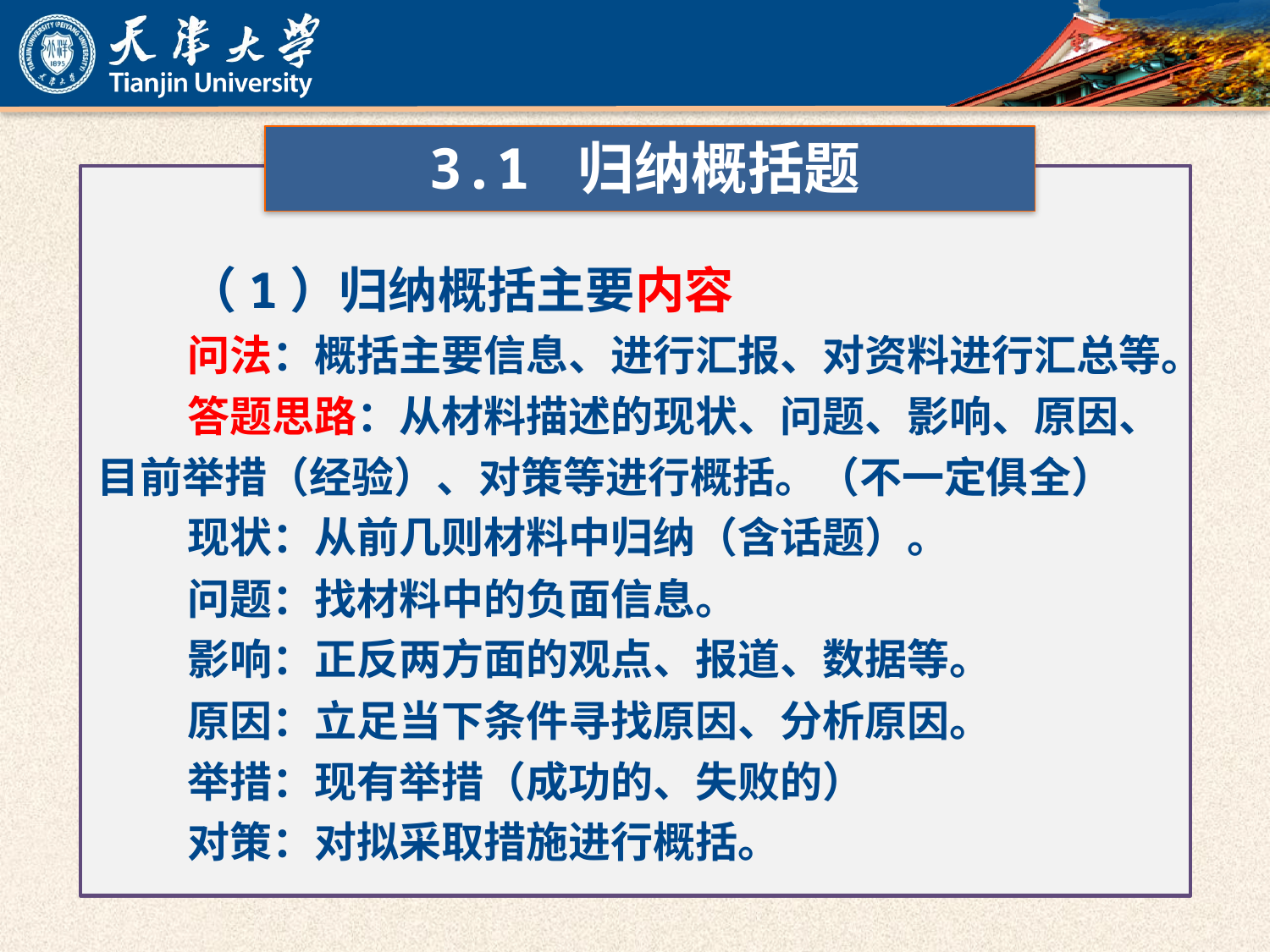

3.1 归纳概括题

（1）归纳概括主要内容
问法：概括主要信息、进行汇报、对资料进行汇总等。
答题思路：从材料描述的现状、问题、影响、原因、目前举措（经验）、对策等进行概括。（不一定俱全）
现状：从前几则材料中归纳（含话题）。
问题：找材料中的负面信息。
影响：正反两方面的观点、报道、数据等。
原因：立足当下条件寻找原因、分析原因。
举措：现有举措（成功的、失败的）
对策：对拟采取措施进行概括。